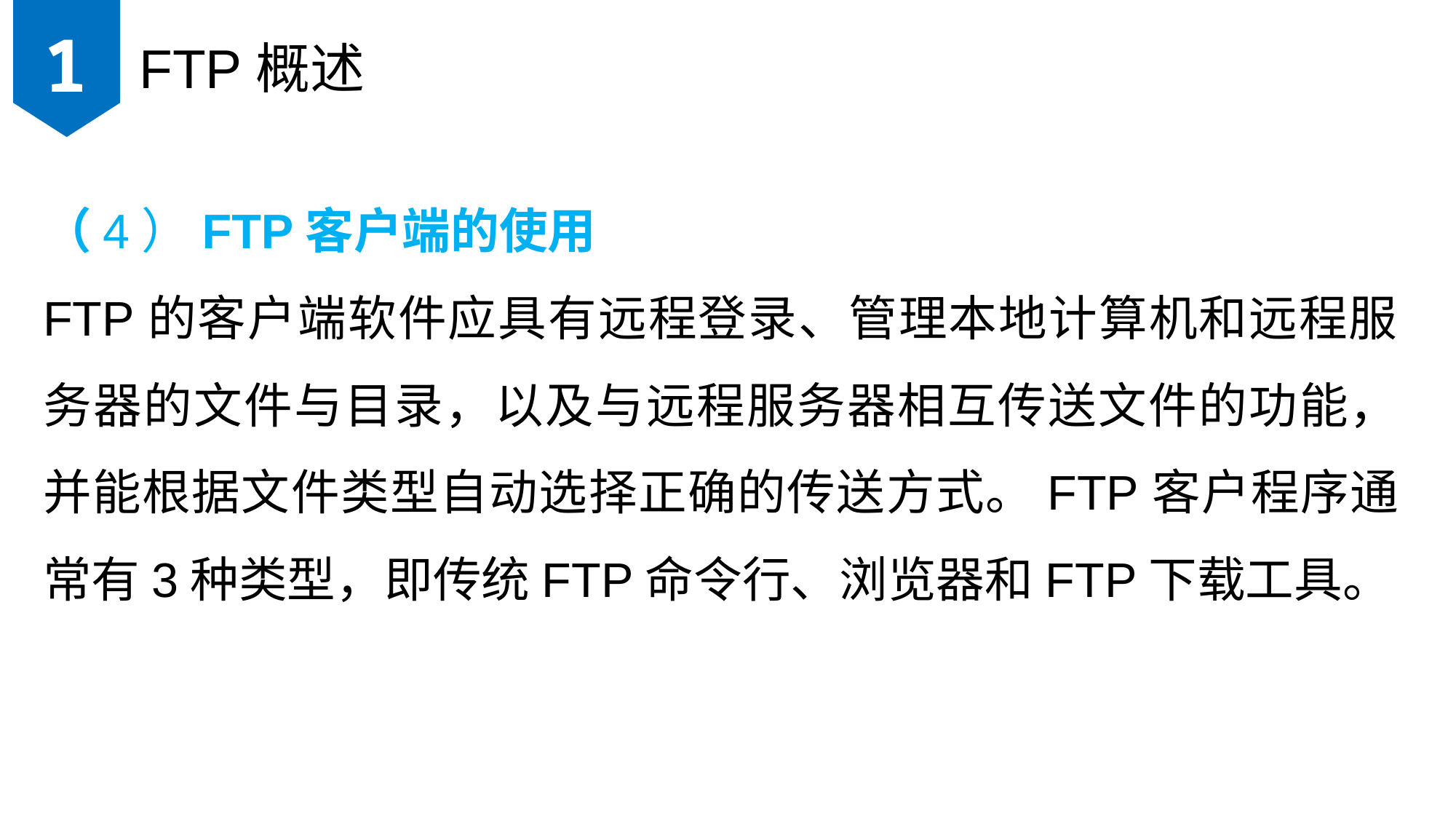

1

FTP概述

（4）FTP客户端的使用
FTP的客户端软件应具有远程登录、管理本地计算机和远程服务器的文件与目录，以及与远程服务器相互传送文件的功能，并能根据文件类型自动选择正确的传送方式。FTP客户程序通常有3种类型，即传统FTP命令行、浏览器和FTP下载工具。